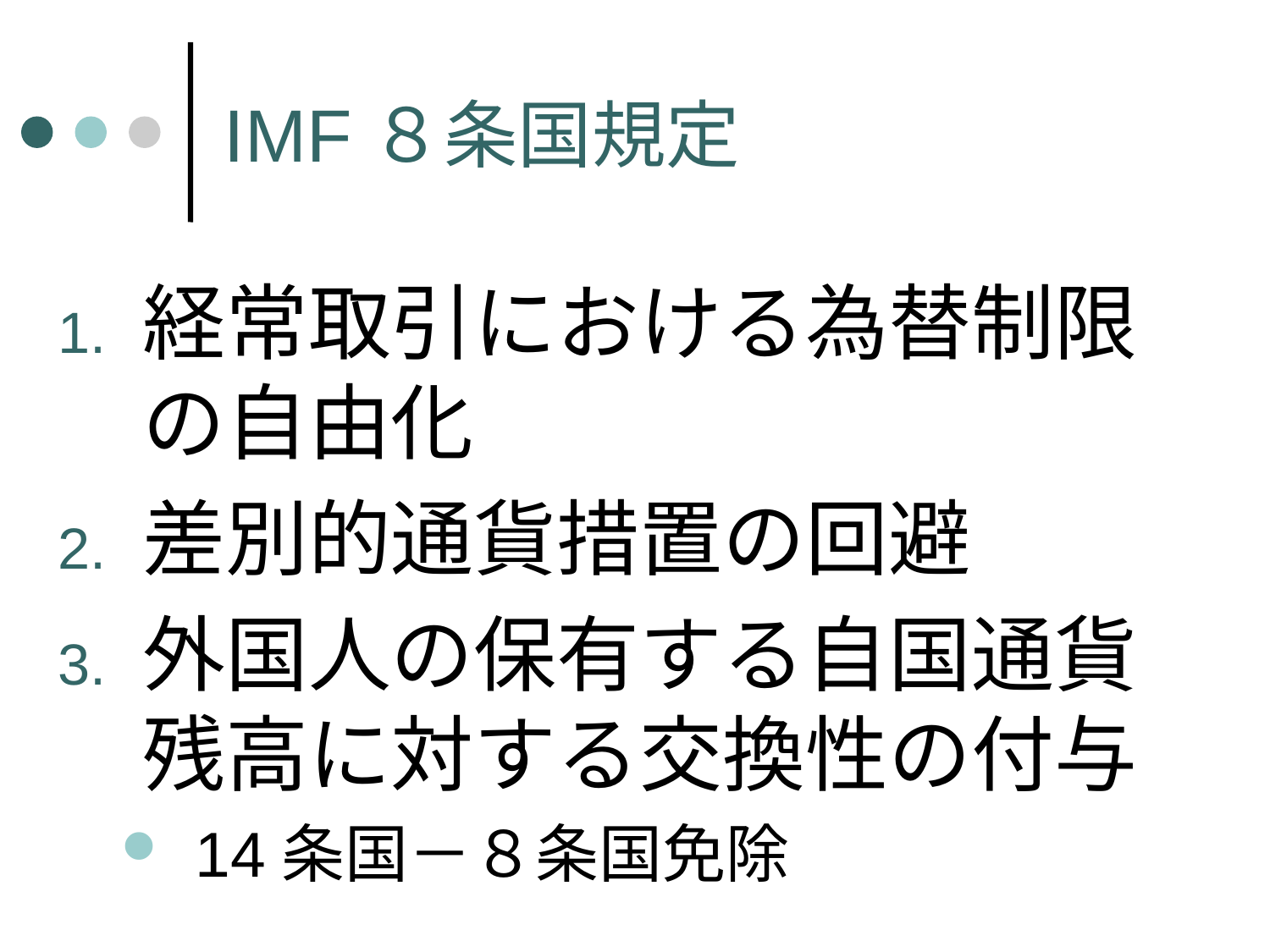

# IMF８条国規定
経常取引における為替制限の自由化
差別的通貨措置の回避
外国人の保有する自国通貨残高に対する交換性の付与
14条国－８条国免除